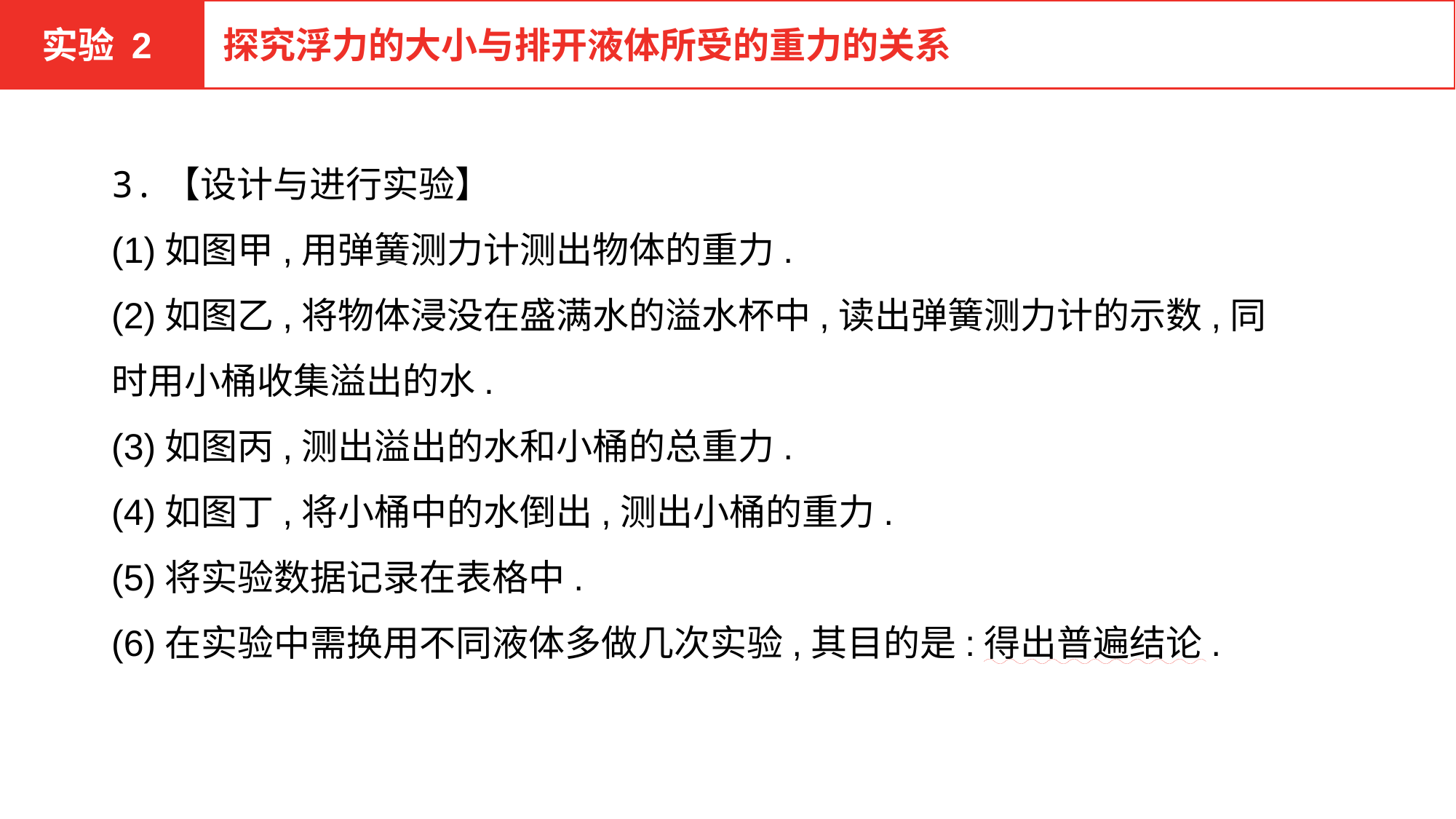

实验 2
探究浮力的大小与排开液体所受的重力的关系
3.【设计与进行实验】
(1)如图甲,用弹簧测力计测出物体的重力.
(2)如图乙,将物体浸没在盛满水的溢水杯中,读出弹簧测力计的示数,同时用小桶收集溢出的水.
(3)如图丙,测出溢出的水和小桶的总重力.
(4)如图丁,将小桶中的水倒出,测出小桶的重力.
(5)将实验数据记录在表格中.
(6)在实验中需换用不同液体多做几次实验,其目的是:得出普遍结论.